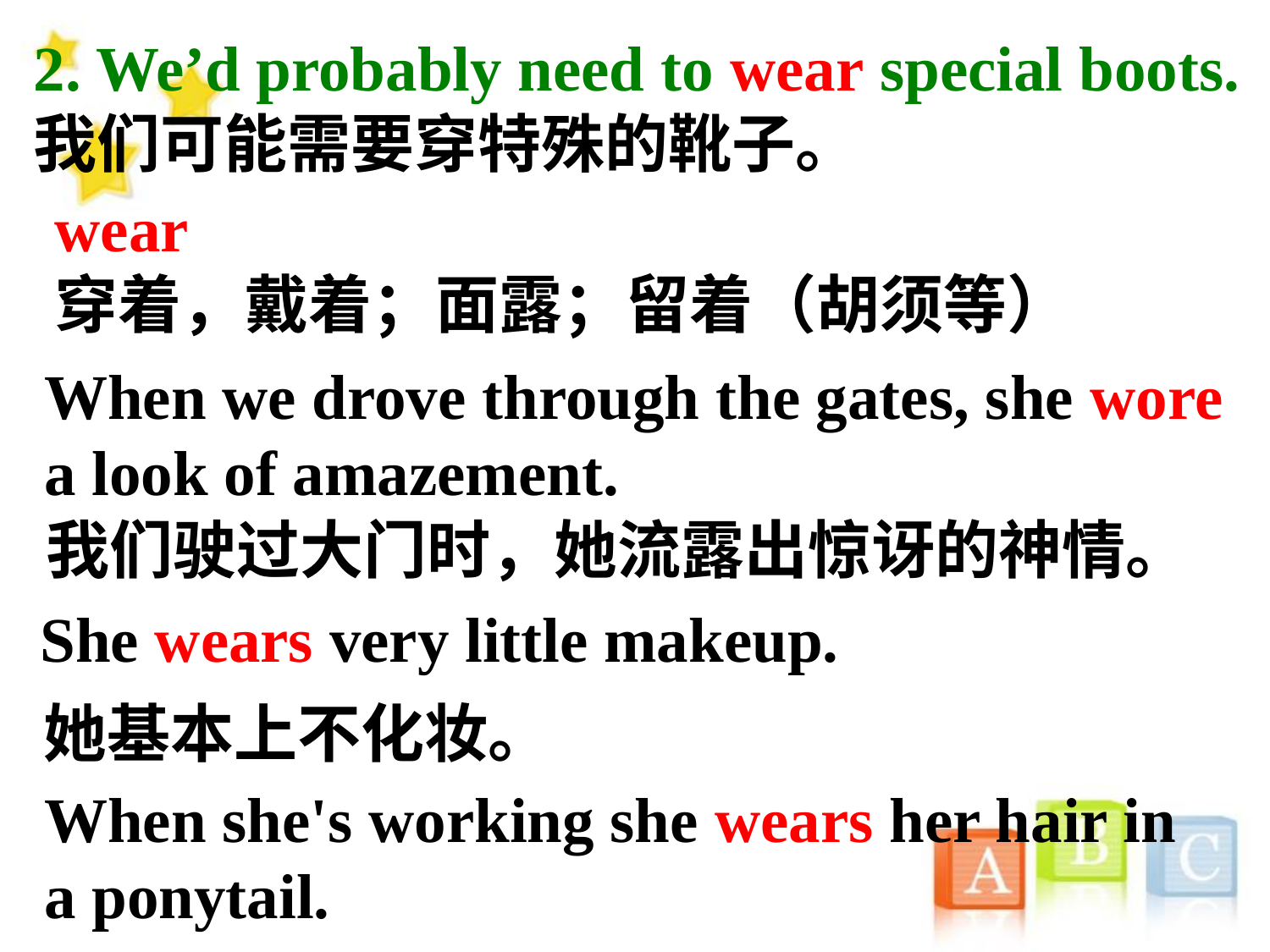

2. We’d probably need to wear special boots.
我们可能需要穿特殊的靴子。
wear
穿着，戴着；面露；留着（胡须等）
When we drove through the gates, she wore a look of amazement.
我们驶过大门时，她流露出惊讶的神情。
She wears very little makeup.
她基本上不化妆。
When she's working she wears her hair in a ponytail.